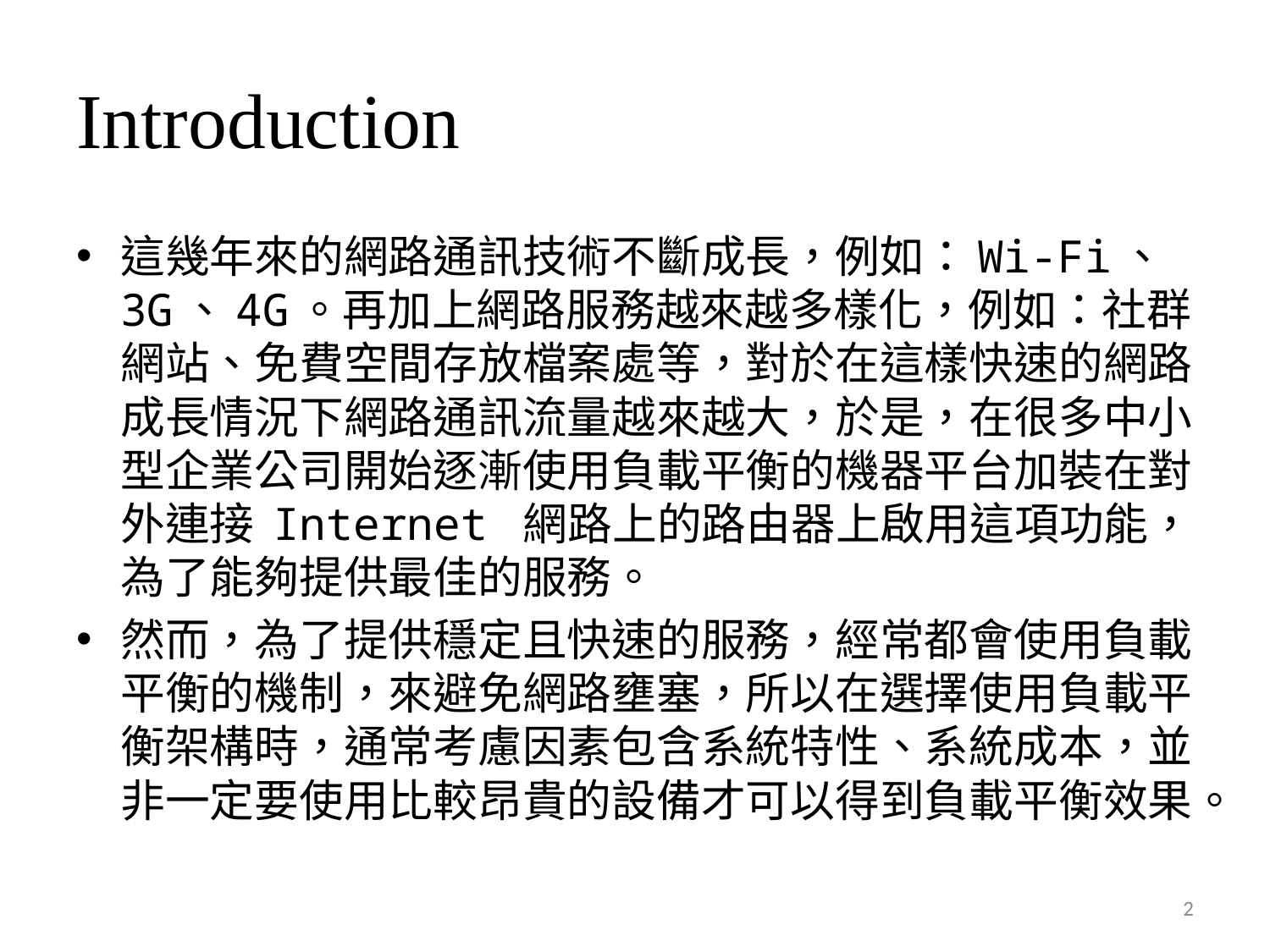

# Introduction
這幾年來的網路通訊技術不斷成長，例如：Wi-Fi、3G、4G。再加上網路服務越來越多樣化，例如：社群網站、免費空間存放檔案處等，對於在這樣快速的網路成長情況下網路通訊流量越來越大，於是，在很多中小型企業公司開始逐漸使用負載平衡的機器平台加裝在對外連接 Internet 網路上的路由器上啟用這項功能，為了能夠提供最佳的服務。
然而，為了提供穩定且快速的服務，經常都會使用負載平衡的機制，來避免網路壅塞，所以在選擇使用負載平衡架構時，通常考慮因素包含系統特性、系統成本，並非一定要使用比較昂貴的設備才可以得到負載平衡效果。

2